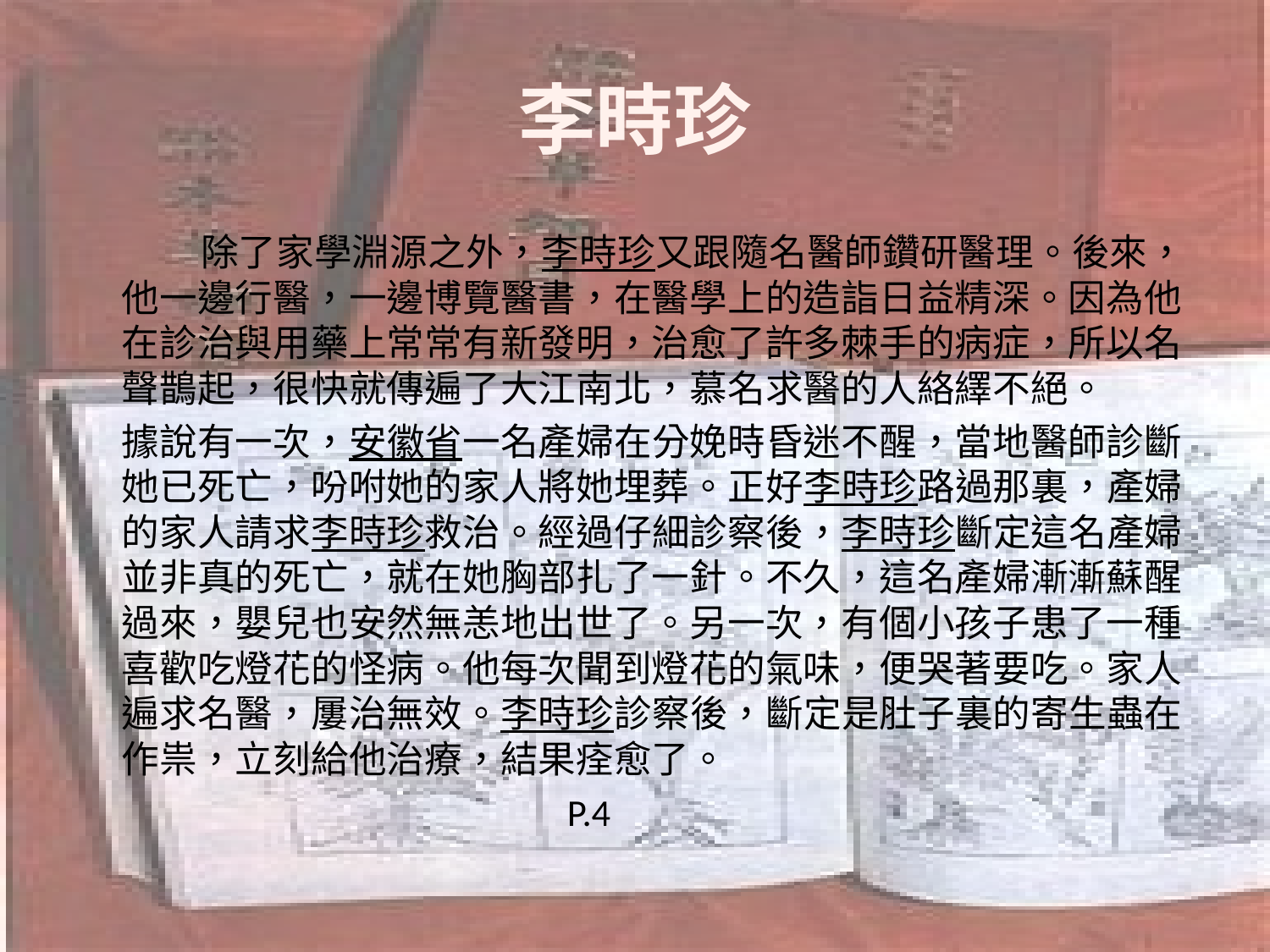

# 李時珍
              除了家學淵源之外，李時珍又跟隨名醫師鑽研醫理。後來，他一邊行醫，一邊博覽醫書，在醫學上的造詣日益精深。因為他在診治與用藥上常常有新發明，治愈了許多棘手的病症，所以名聲鵲起，很快就傳遍了大江南北，慕名求醫的人絡繹不絕。
     	據說有一次，安徽省一名產婦在分娩時昏迷不醒，當地醫師診斷她已死亡，吩咐她的家人將她埋葬。正好李時珍路過那裏，產婦的家人請求李時珍救治。經過仔細診察後，李時珍斷定這名產婦並非真的死亡，就在她胸部扎了一針。不久，這名產婦漸漸蘇醒過來，嬰兒也安然無恙地出世了。另一次，有個小孩子患了一種喜歡吃燈花的怪病。他每次聞到燈花的氣味，便哭著要吃。家人遍求名醫，屢治無效。李時珍診察後，斷定是肚子裏的寄生蟲在作祟，立刻給他治療，結果痊愈了。
                                                          P.4